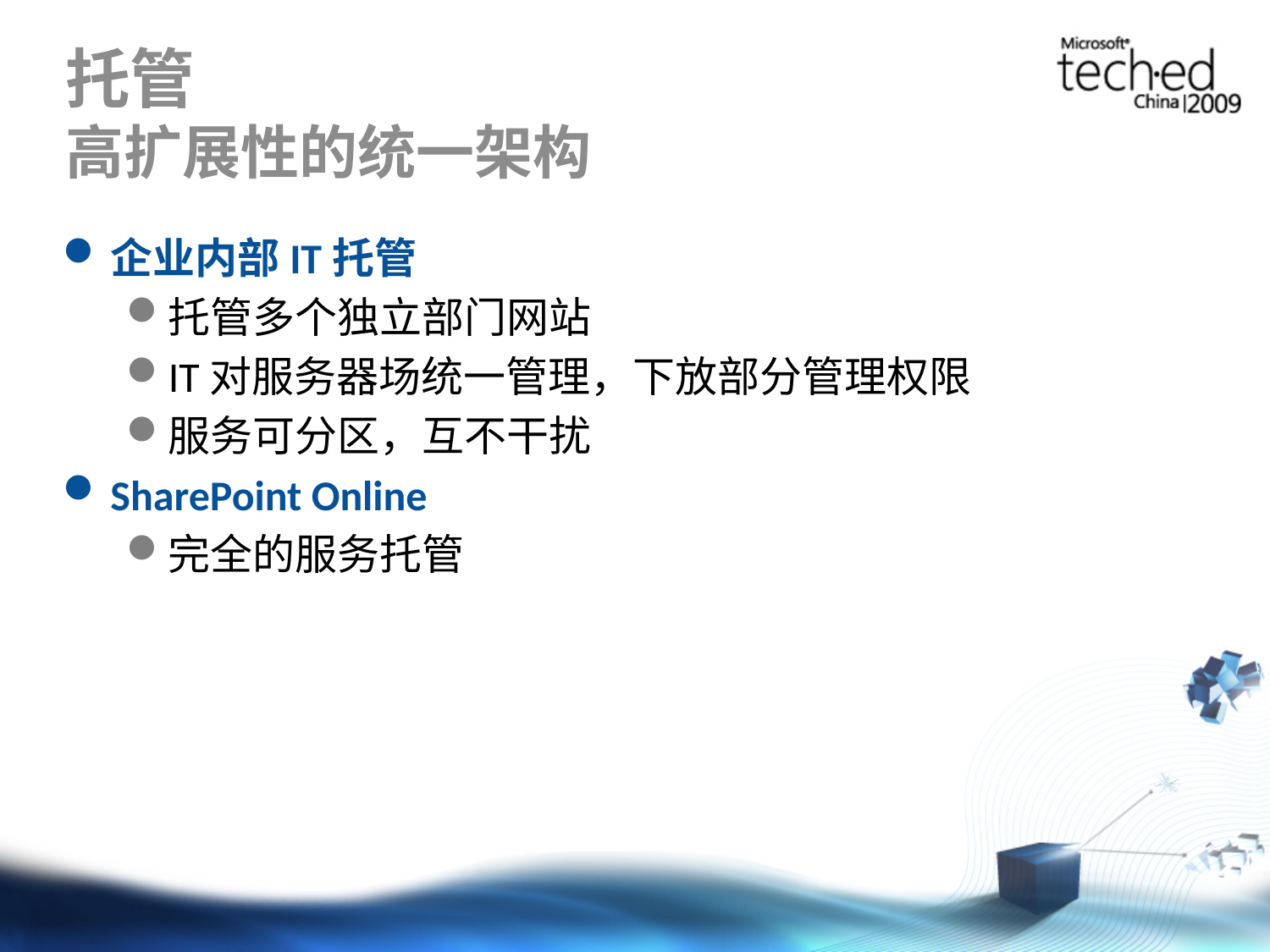

# 托管 高扩展性的统一架构
企业内部IT托管
托管多个独立部门网站
IT对服务器场统一管理，下放部分管理权限
服务可分区，互不干扰
SharePoint Online
完全的服务托管